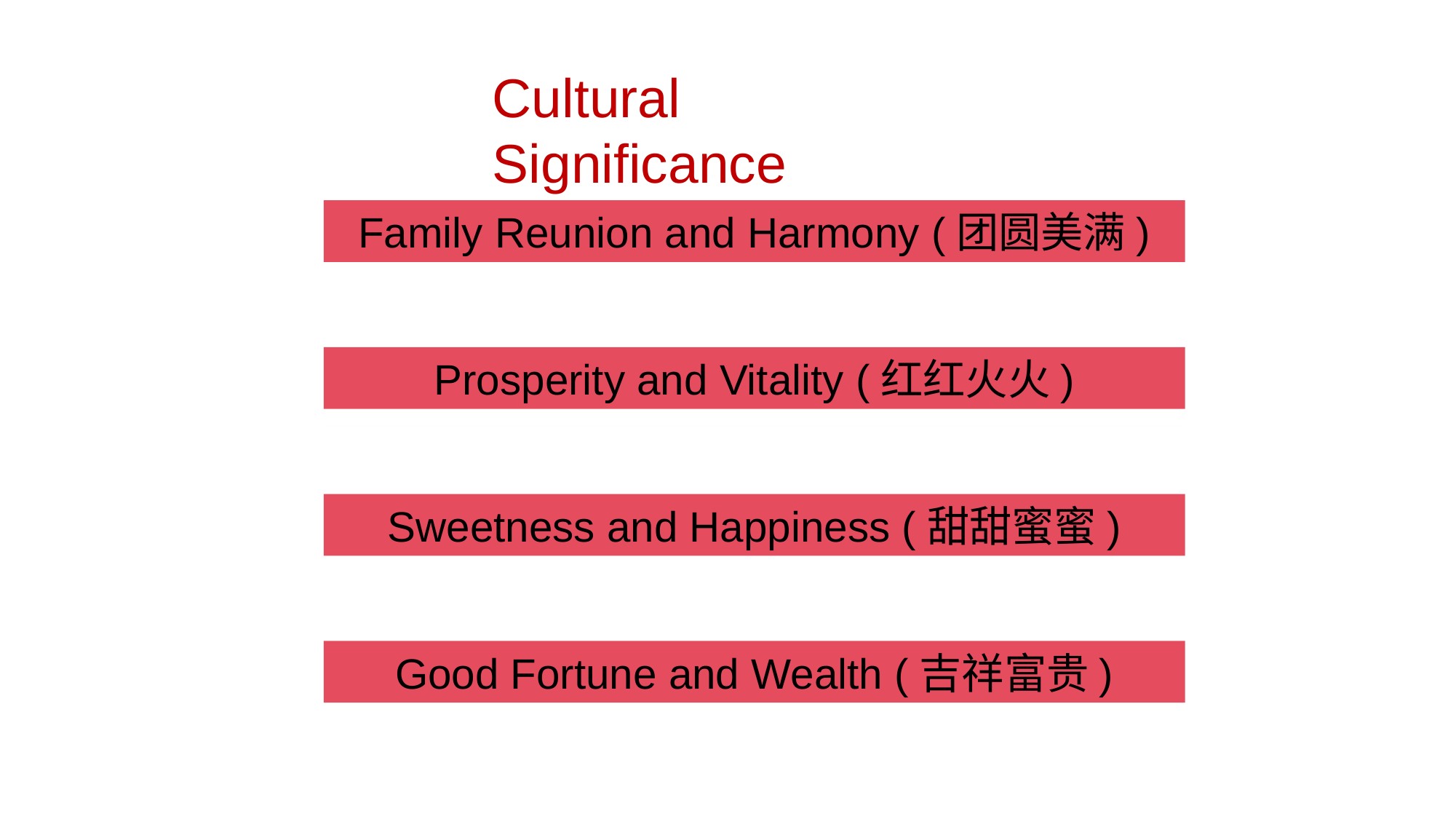

Cultural Significance
Family Reunion and Harmony (团圆美满)
Prosperity and Vitality (红红火火)
Sweetness and Happiness (甜甜蜜蜜)
Good Fortune and Wealth (吉祥富贵)